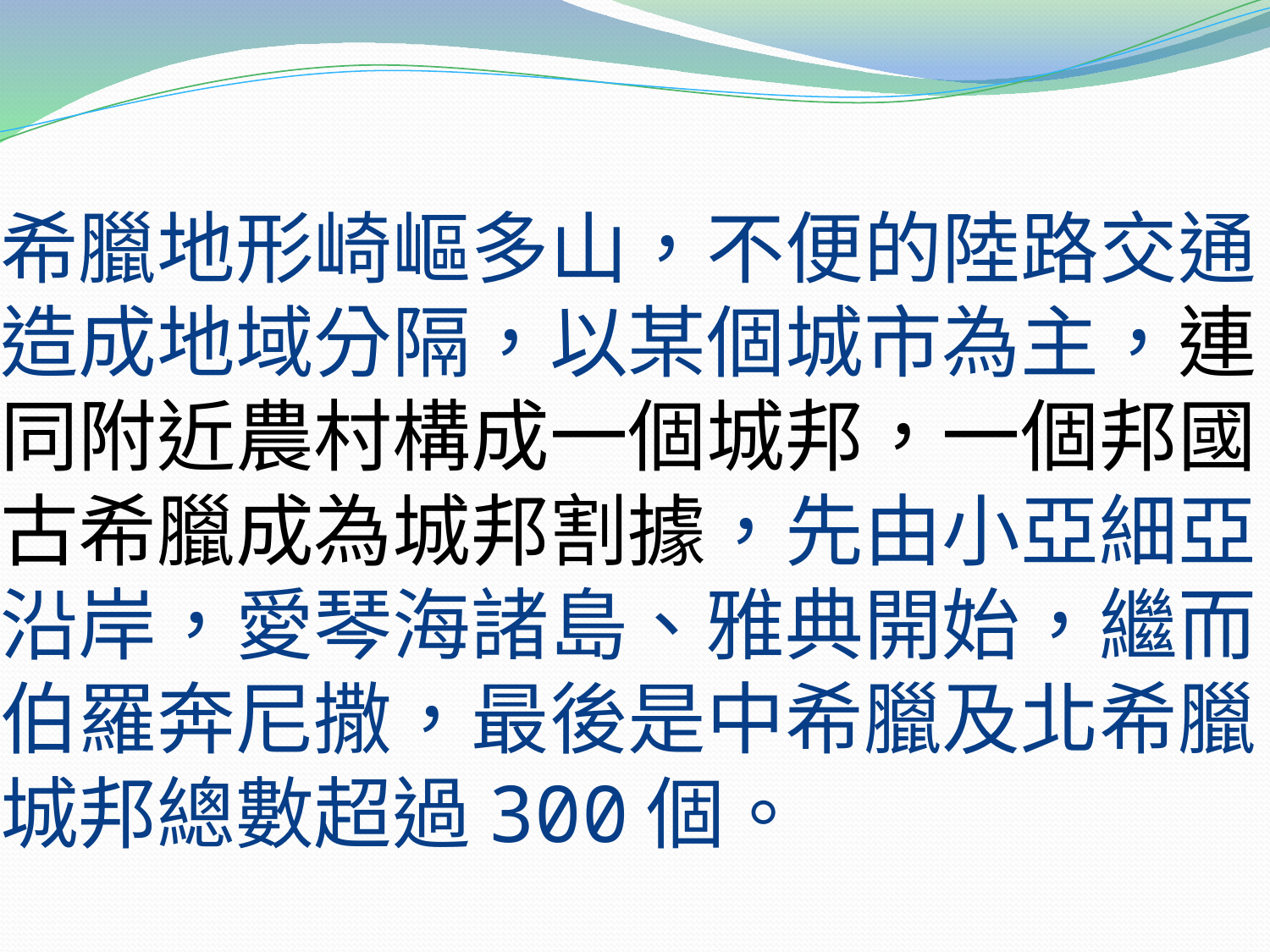

希臘地形崎嶇多山，不便的陸路交通造成地域分隔，以某個城市為主，連同附近農村構成一個城邦，一個邦國，古希臘成為城邦割據，先由小亞細亞沿岸，愛琴海諸島、雅典開始，繼而伯羅奔尼撒，最後是中希臘及北希臘。城邦總數超過300個。